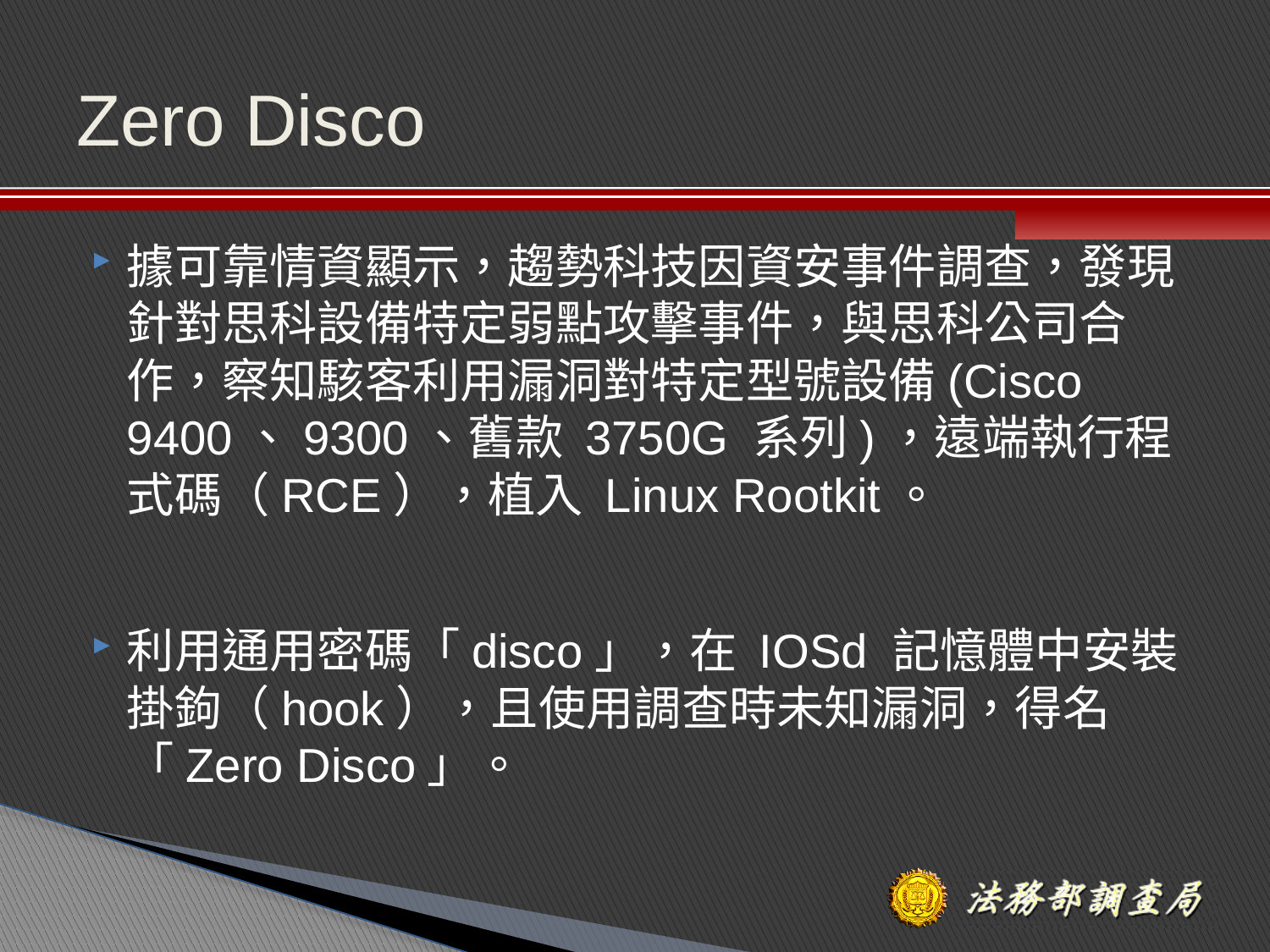

# Zero Disco
據可靠情資顯示，趨勢科技因資安事件調查，發現針對思科設備特定弱點攻擊事件，與思科公司合作，察知駭客利用漏洞對特定型號設備(Cisco 9400、9300、舊款 3750G 系列)，遠端執行程式碼（RCE），植入 Linux Rootkit。

利用通用密碼「disco」，在 IOSd 記憶體中安裝掛鉤（hook），且使用調查時未知漏洞，得名「Zero Disco」。